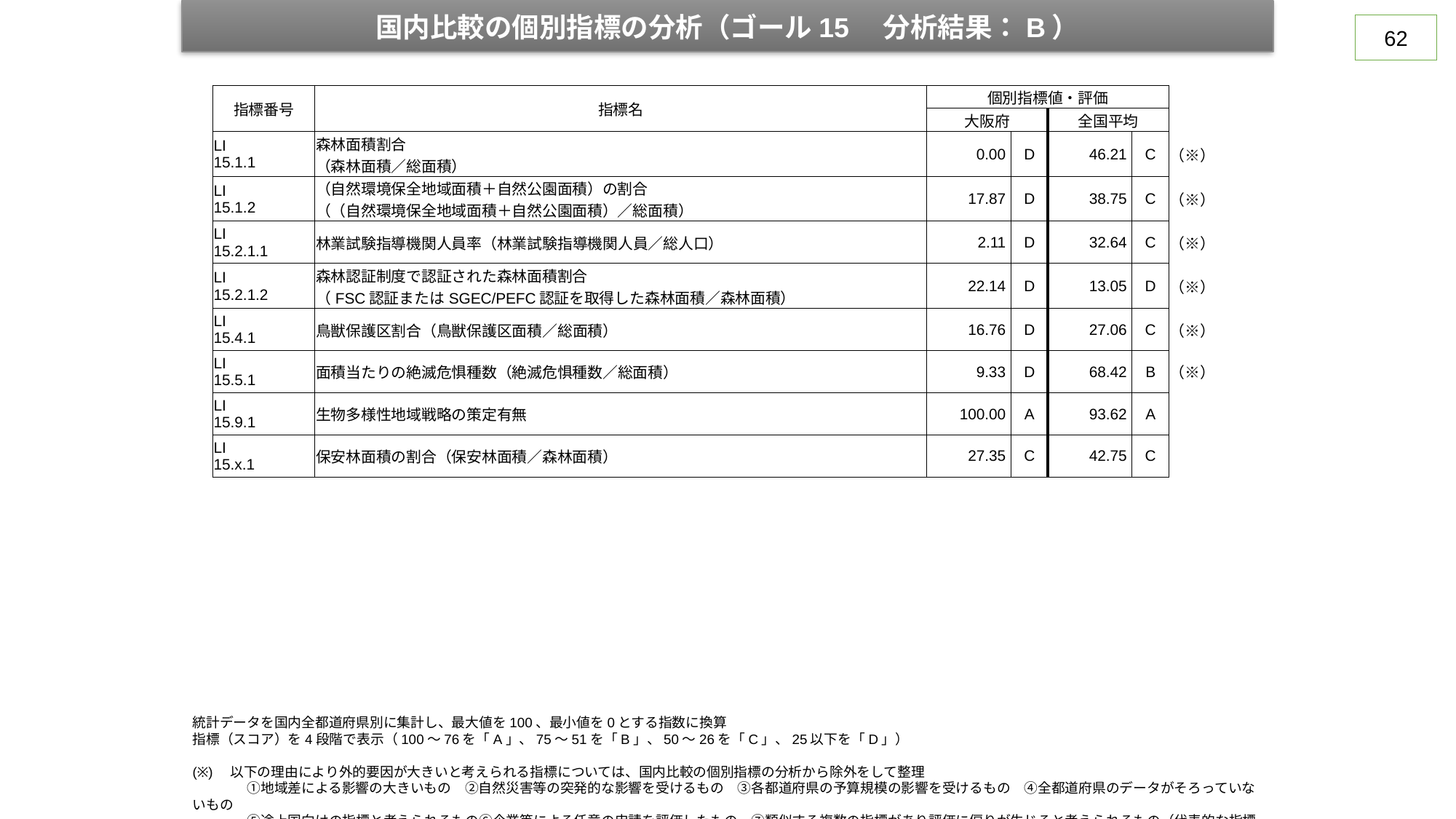

国内比較の個別指標の分析（ゴール15　分析結果：B）
62
| 指標番号 | 指標名 | 個別指標値・評価 |  |  |  |  |
| --- | --- | --- | --- | --- | --- | --- |
|  |  | 大阪府 |  | 全国平均 |  |  |
| LI 15.1.1 | 森林面積割合 （森林面積／総面積） | 0.00 | D | 46.21 | C | （※） |
| LI 15.1.2 | （自然環境保全地域面積＋自然公園面積）の割合 （（自然環境保全地域面積＋自然公園面積）／総面積） | 17.87 | D | 38.75 | C | （※） |
| LI 15.2.1.1 | 林業試験指導機関人員率（林業試験指導機関人員／総人口） | 2.11 | D | 32.64 | C | （※） |
| LI 15.2.1.2 | 森林認証制度で認証された森林面積割合 （FSC認証またはSGEC/PEFC認証を取得した森林面積／森林面積） | 22.14 | D | 13.05 | D | （※） |
| LI 15.4.1 | 鳥獣保護区割合（鳥獣保護区面積／総面積） | 16.76 | D | 27.06 | C | （※） |
| LI 15.5.1 | 面積当たりの絶滅危惧種数（絶滅危惧種数／総面積） | 9.33 | D | 68.42 | B | （※） |
| LI 15.9.1 | 生物多様性地域戦略の策定有無 | 100.00 | A | 93.62 | A |  |
| LI 15.x.1 | 保安林面積の割合（保安林面積／森林面積） | 27.35 | C | 42.75 | C |  |
統計データを国内全都道府県別に集計し、最大値を100、最小値を0とする指数に換算
指標（スコア）を4段階で表示（100～76を「A」、75～51を「B」、50～26を「C」、25以下を「D」）

(※)　以下の理由により外的要因が大きいと考えられる指標については、国内比較の個別指標の分析から除外をして整理
　　　　①地域差による影響の大きいもの　②自然災害等の突発的な影響を受けるもの　③各都道府県の予算規模の影響を受けるもの　④全都道府県のデータがそろっていないもの
　　　　⑤途上国向けの指標と考えられるもの⑥企業等による任意の申請を評価したもの　⑦類似する複数の指標があり評価に偏りが生じると考えられるもの（代表的な指標で評価）